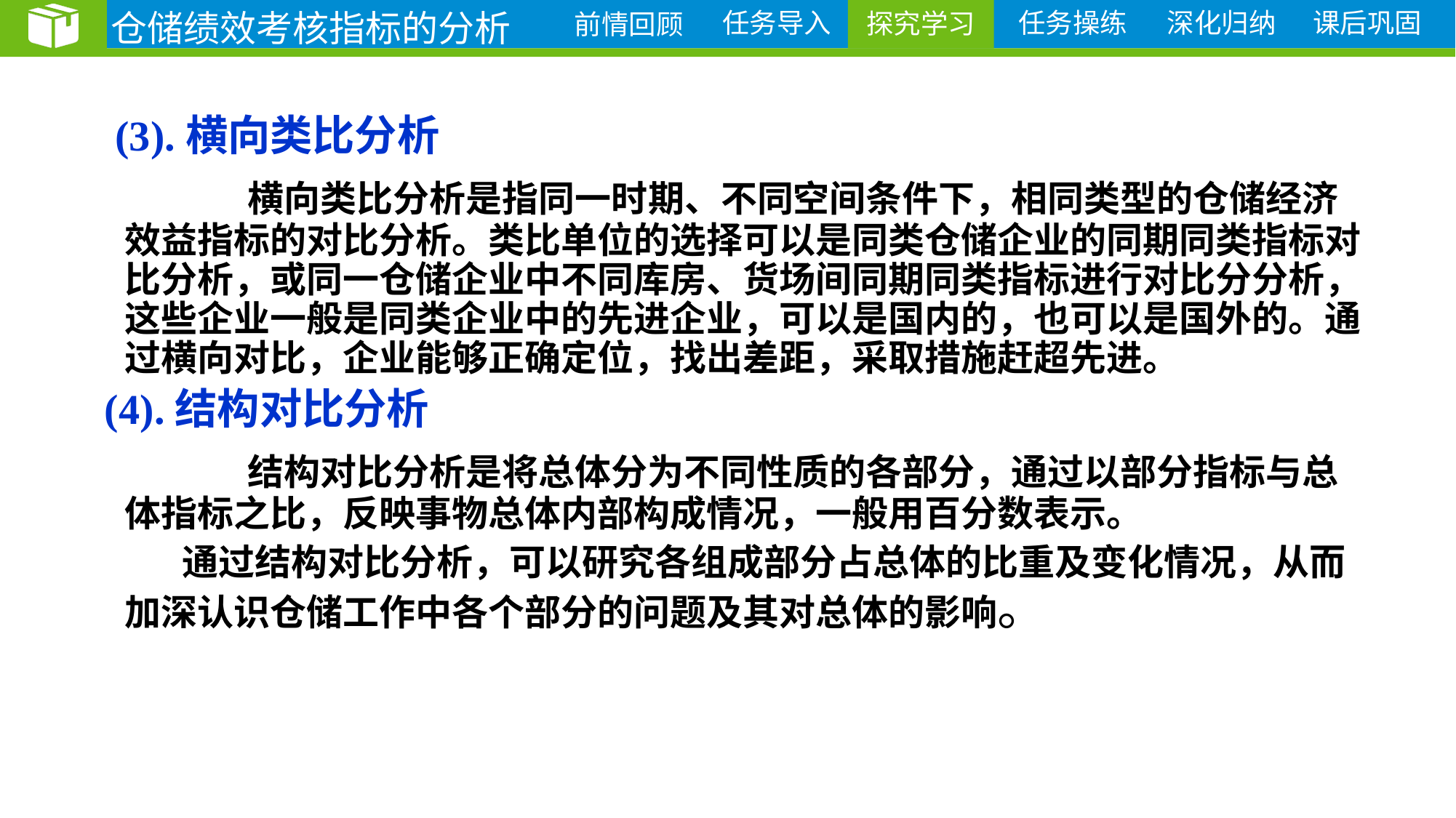

仓储绩效考核指标的分析
探究学习
   (3).横向类比分析
              横向类比分析是指同一时期、不同空间条件下，相同类型的仓储经济效益指标的对比分析。类比单位的选择可以是同类仓储企业的同期同类指标对比分析，或同一仓储企业中不同库房、货场间同期同类指标进行对比分分析，这些企业一般是同类企业中的先进企业，可以是国内的，也可以是国外的。通过横向对比，企业能够正确定位，找出差距，采取措施赶超先进。
  (4).结构对比分析
              结构对比分析是将总体分为不同性质的各部分，通过以部分指标与总体指标之比，反映事物总体内部构成情况，一般用百分数表示。
           通过结构对比分析，可以研究各组成部分占总体的比重及变化情况，从而加深认识仓储工作中各个部分的问题及其对总体的影响。